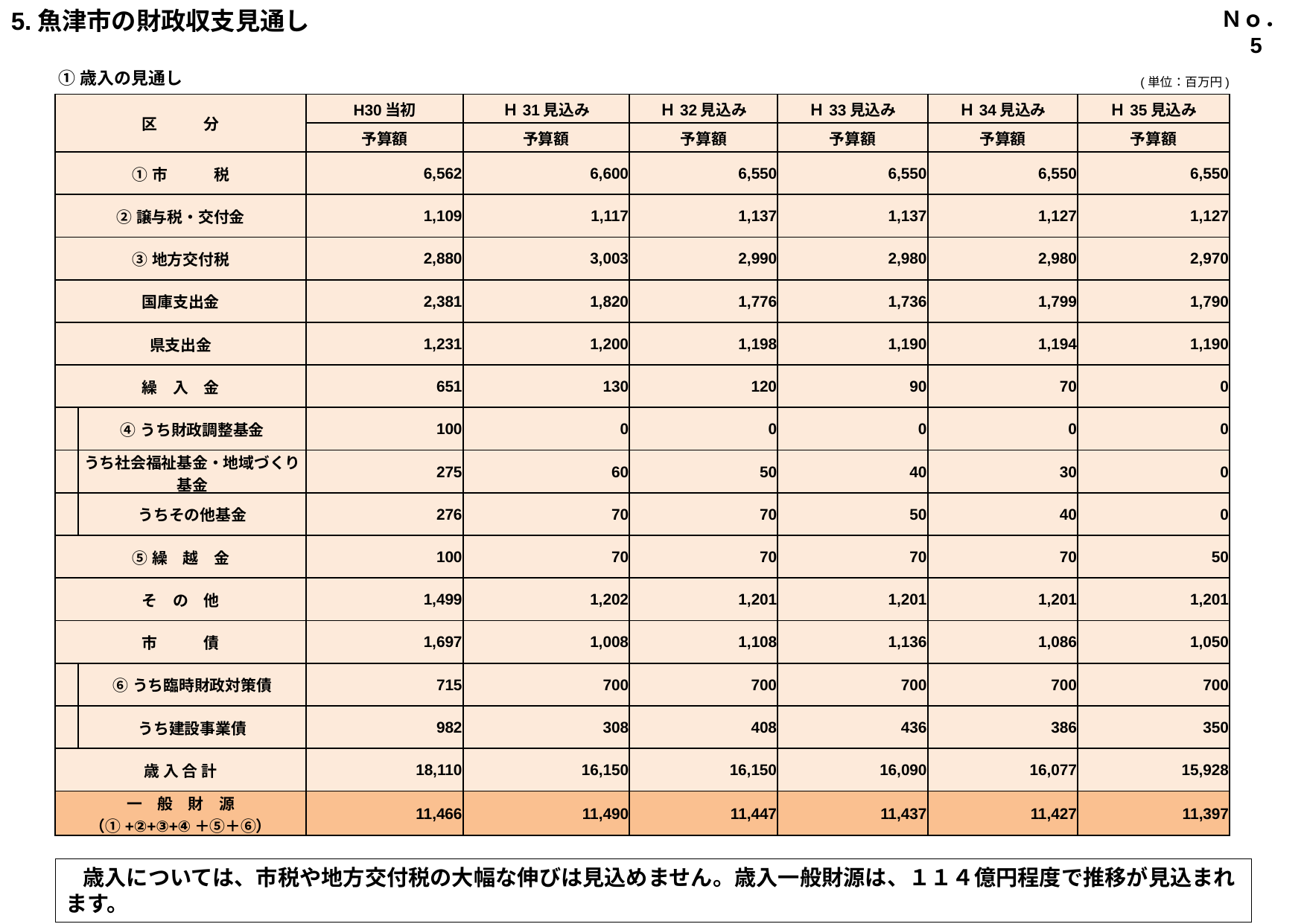

5.魚津市の財政収支見通し
Ｎｏ．5
①歳入の見通し
(単位：百万円)
| 区　　　分 |  | H30当初 | Ｈ31見込み | Ｈ32見込み | Ｈ33見込み | Ｈ34見込み | Ｈ35見込み |
| --- | --- | --- | --- | --- | --- | --- | --- |
|  |  | 予算額 | 予算額 | 予算額 | 予算額 | 予算額 | 予算額 |
| ①市　　　税 |  | 6,562 | 6,600 | 6,550 | 6,550 | 6,550 | 6,550 |
| ②譲与税・交付金 |  | 1,109 | 1,117 | 1,137 | 1,137 | 1,127 | 1,127 |
| ③地方交付税 |  | 2,880 | 3,003 | 2,990 | 2,980 | 2,980 | 2,970 |
| 国庫支出金 |  | 2,381 | 1,820 | 1,776 | 1,736 | 1,799 | 1,790 |
| 県支出金 |  | 1,231 | 1,200 | 1,198 | 1,190 | 1,194 | 1,190 |
| 繰　入　金 |  | 651 | 130 | 120 | 90 | 70 | 0 |
|  | ④うち財政調整基金 | 100 | 0 | 0 | 0 | 0 | 0 |
|  | うち社会福祉基金・地域づくり基金 | 275 | 60 | 50 | 40 | 30 | 0 |
|  | うちその他基金 | 276 | 70 | 70 | 50 | 40 | 0 |
| ⑤繰　越　金 |  | 100 | 70 | 70 | 70 | 70 | 50 |
| そ　の　他 |  | 1,499 | 1,202 | 1,201 | 1,201 | 1,201 | 1,201 |
| 市　　　債 |  | 1,697 | 1,008 | 1,108 | 1,136 | 1,086 | 1,050 |
|  | ⑥うち臨時財政対策債 | 715 | 700 | 700 | 700 | 700 | 700 |
|  | うち建設事業債 | 982 | 308 | 408 | 436 | 386 | 350 |
| 歳 入 合 計 |  | 18,110 | 16,150 | 16,150 | 16,090 | 16,077 | 15,928 |
| 一　般　財　源 （①+②+③+④＋⑤＋⑥） |  | 11,466 | 11,490 | 11,447 | 11,437 | 11,427 | 11,397 |
　歳入については、市税や地方交付税の大幅な伸びは見込めません。歳入一般財源は、１１４億円程度で推移が見込まれます。